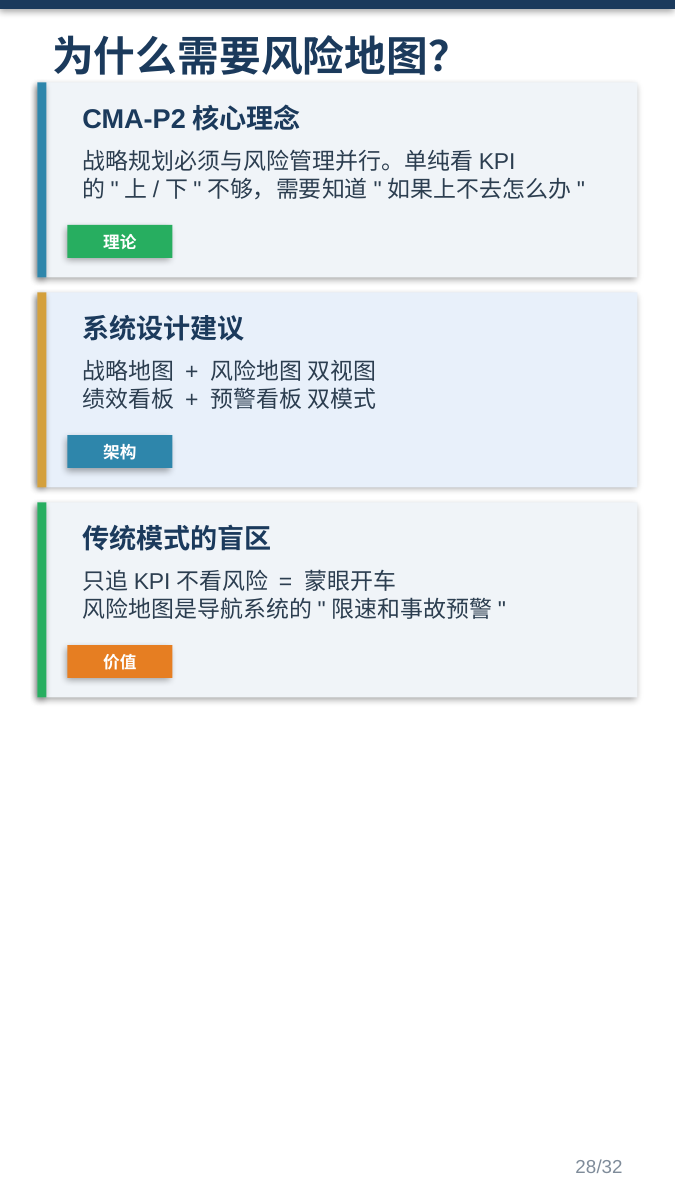

为什么需要风险地图？

CMA-P2核心理念
战略规划必须与风险管理并行。单纯看KPI的"上/下"不够，需要知道"如果上不去怎么办"

理论

系统设计建议
战略地图 + 风险地图 双视图
绩效看板 + 预警看板 双模式

架构

传统模式的盲区
只追KPI不看风险 = 蒙眼开车
风险地图是导航系统的"限速和事故预警"

价值
28/32